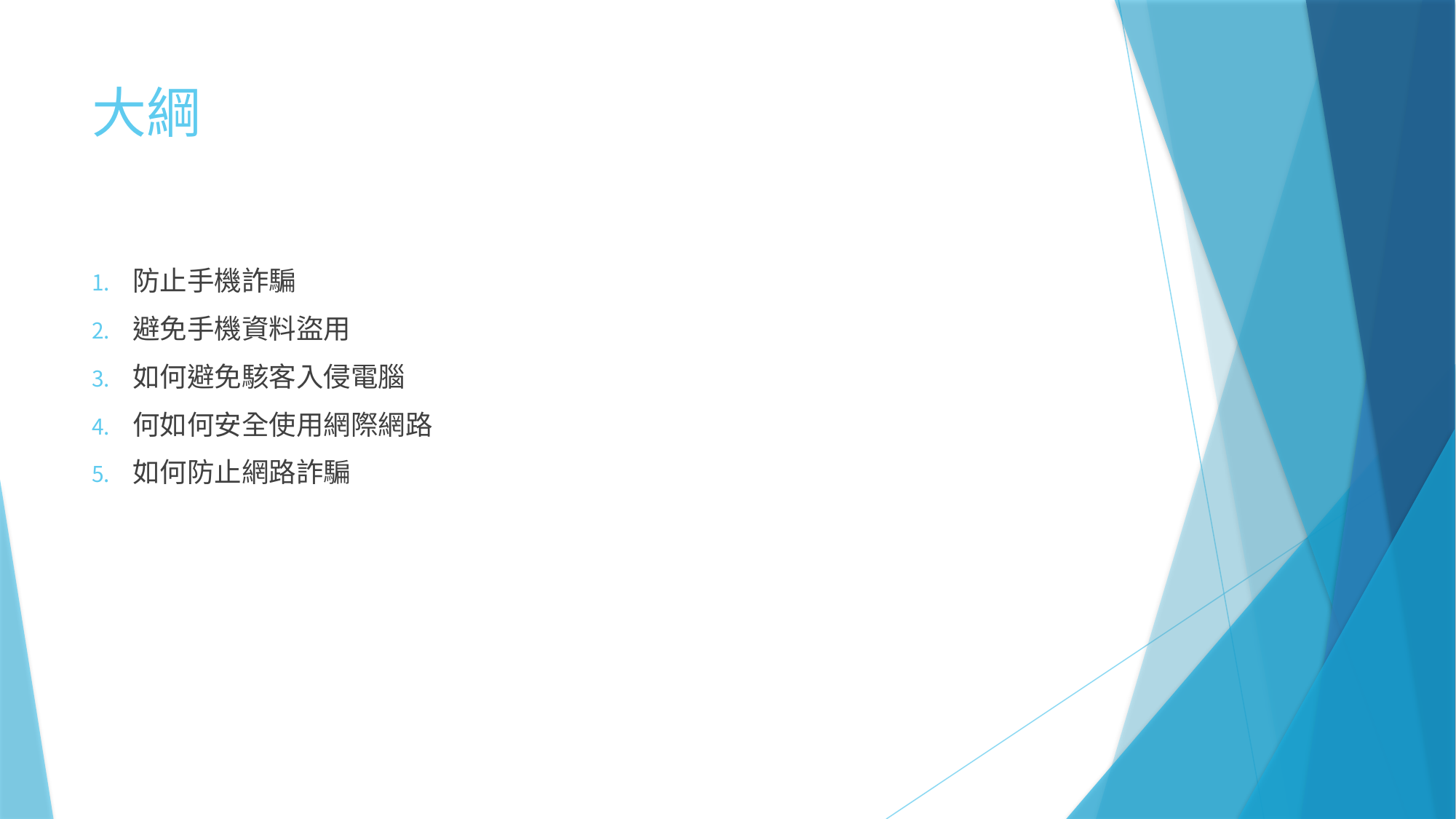

# 大綱
防止手機詐騙
避免手機資料盜用
如何避免駭客入侵電腦
何如何安全使用網際網路
如何防止網路詐騙